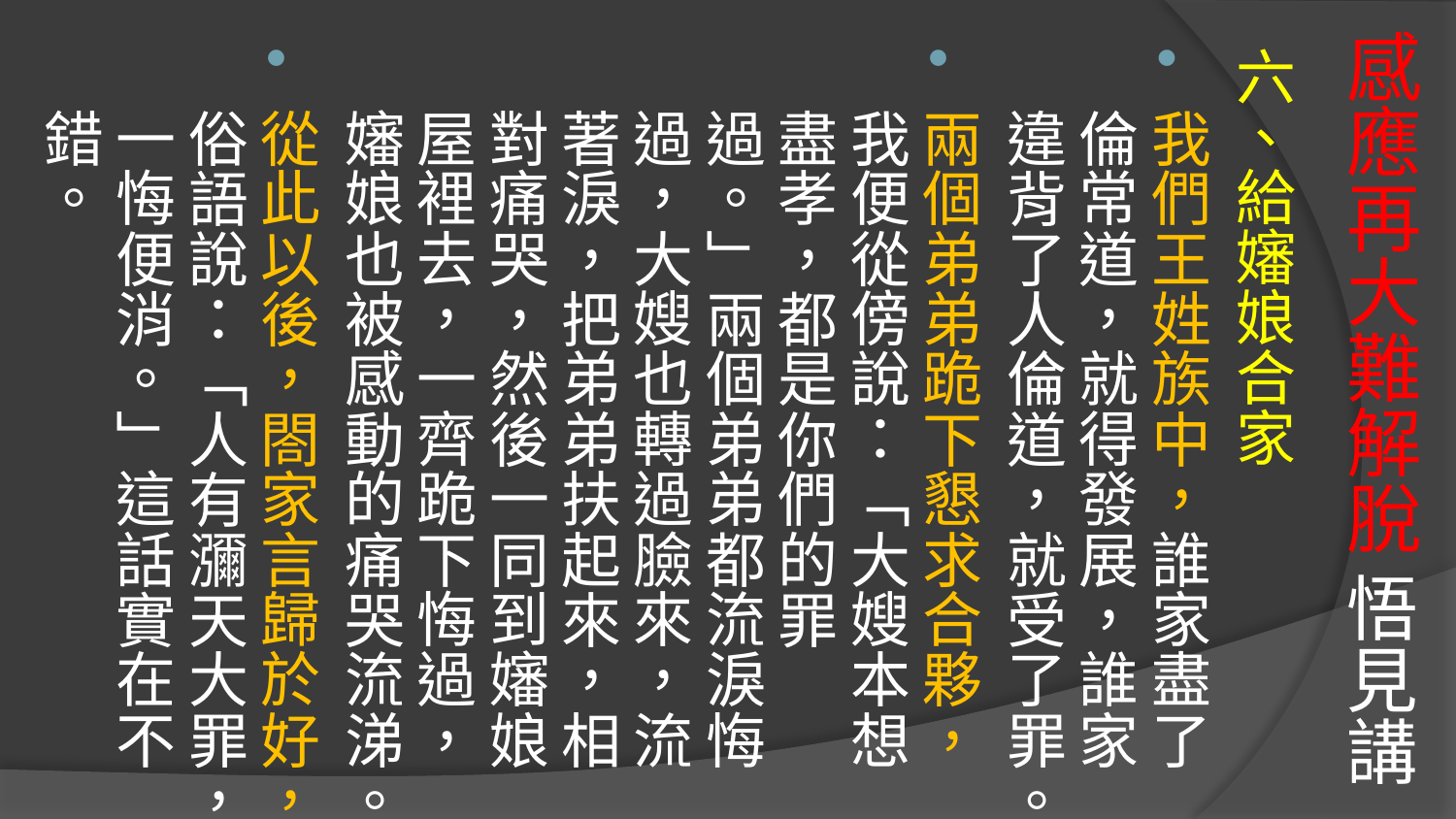

# 感應再大難解脫 悟見講
六、給嬸娘合家
我們王姓族中，誰家盡了倫常道，就得發展，誰家違背了人倫道，就受了罪。
兩個弟弟跪下懇求合夥，我便從傍說：「大嫂本想盡孝，都是你們的罪過。」兩個弟弟都流淚悔過，大嫂也轉過臉來，流著淚，把弟弟扶起來，相對痛哭，然後一同到嬸娘屋裡去，一齊跪下悔過，嬸娘也被感動的痛哭流涕。
從此以後，閤家言歸於好，俗語說：「人有瀰天大罪，一悔便消。」這話實在不錯。